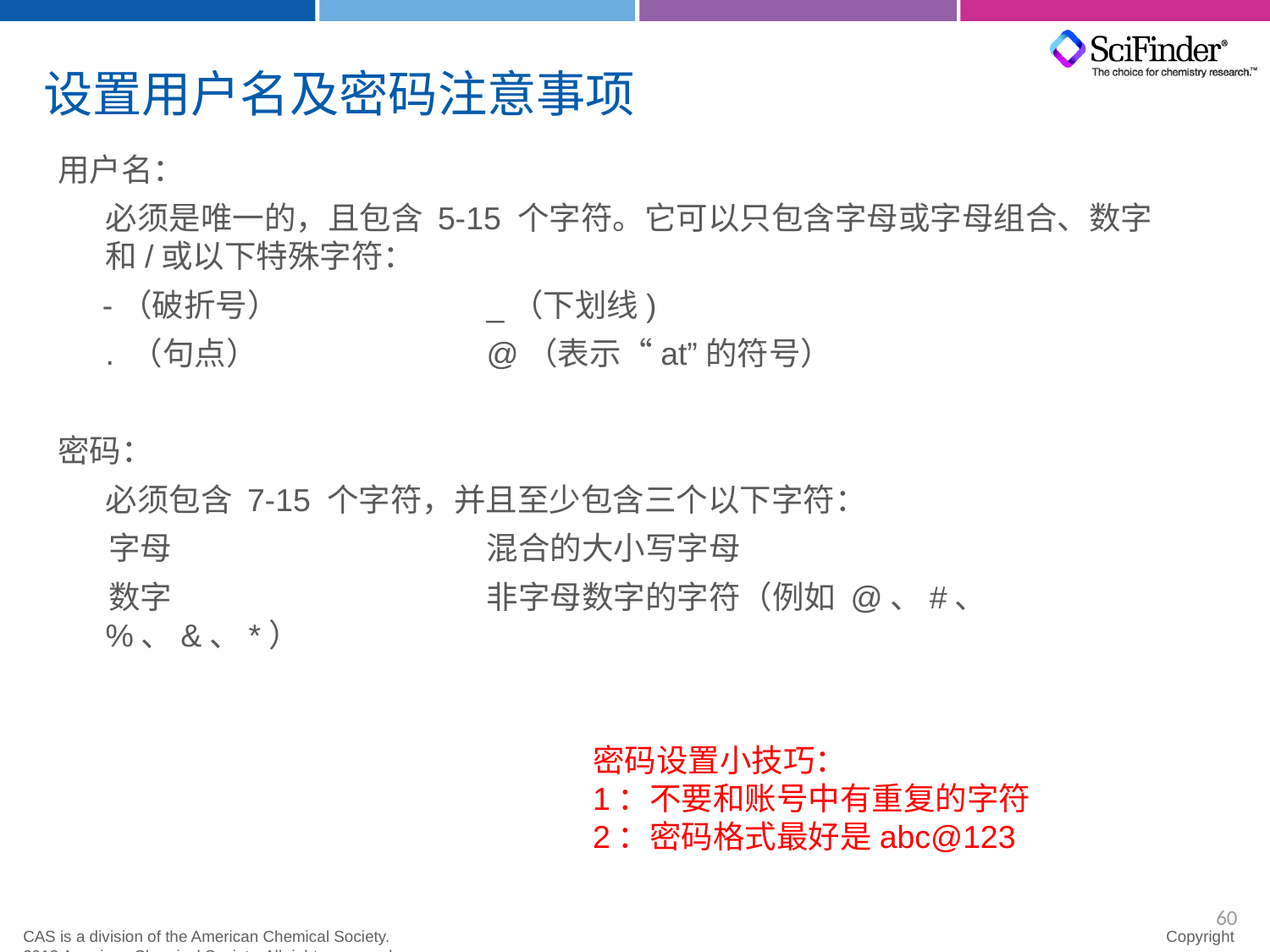

# 设置用户名及密码注意事项
用户名：
	必须是唯一的，且包含 5-15 个字符。它可以只包含字母或字母组合、数字和/或以下特殊字符：
     -（破折号）		_（下划线)
	. （句点）		@（表示“at”的符号）

密码：
	必须包含 7-15 个字符，并且至少包含三个以下字符：
      字母			混合的大小写字母
      数字			非字母数字的字符（例如 @、#、%、&、*）
密码设置小技巧：
1：不要和账号中有重复的字符
2：密码格式最好是abc@123
60